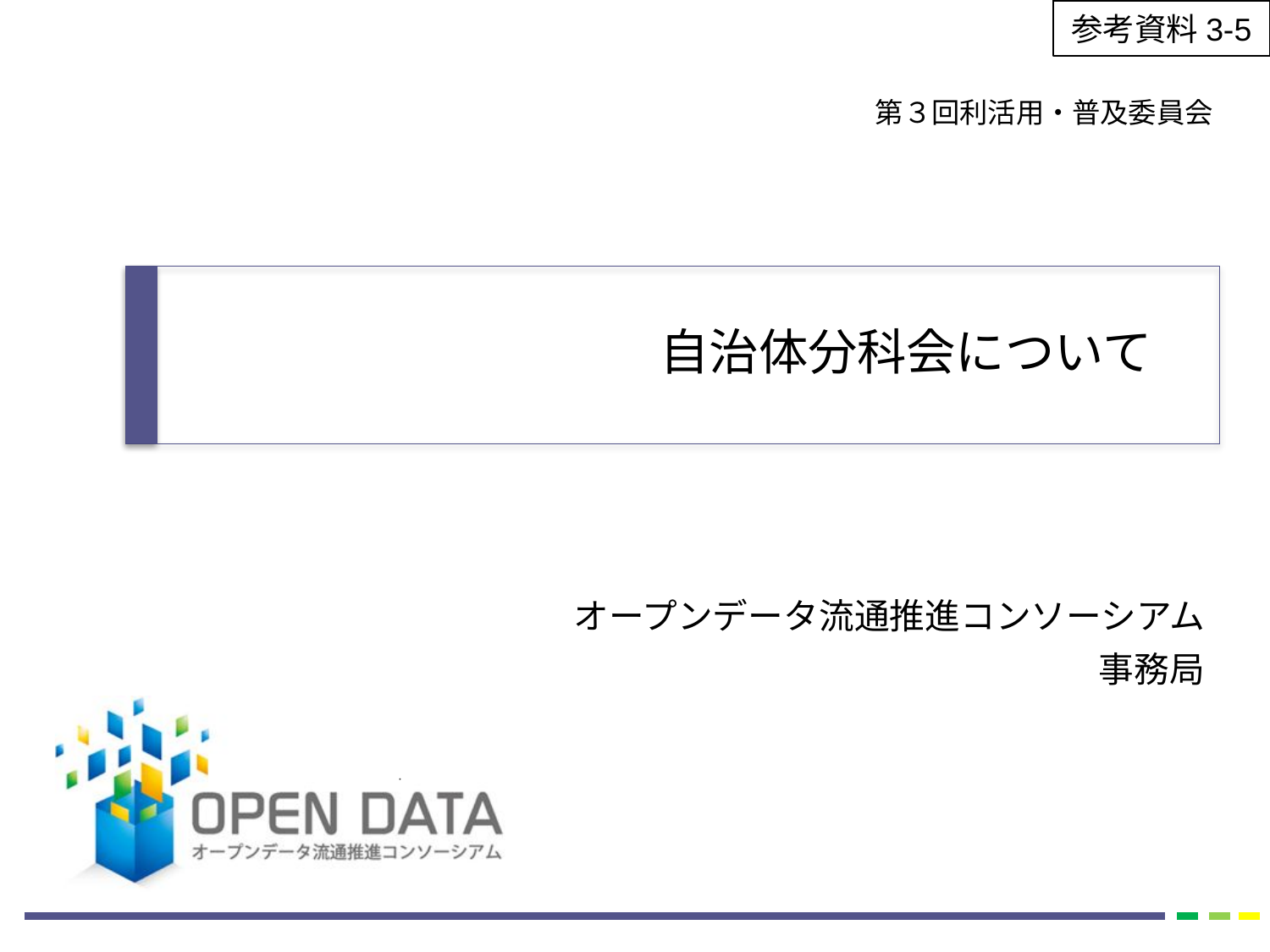

参考資料3-5
第３回利活用・普及委員会
自治体分科会について

オープンデータ流通推進コンソーシアム
事務局